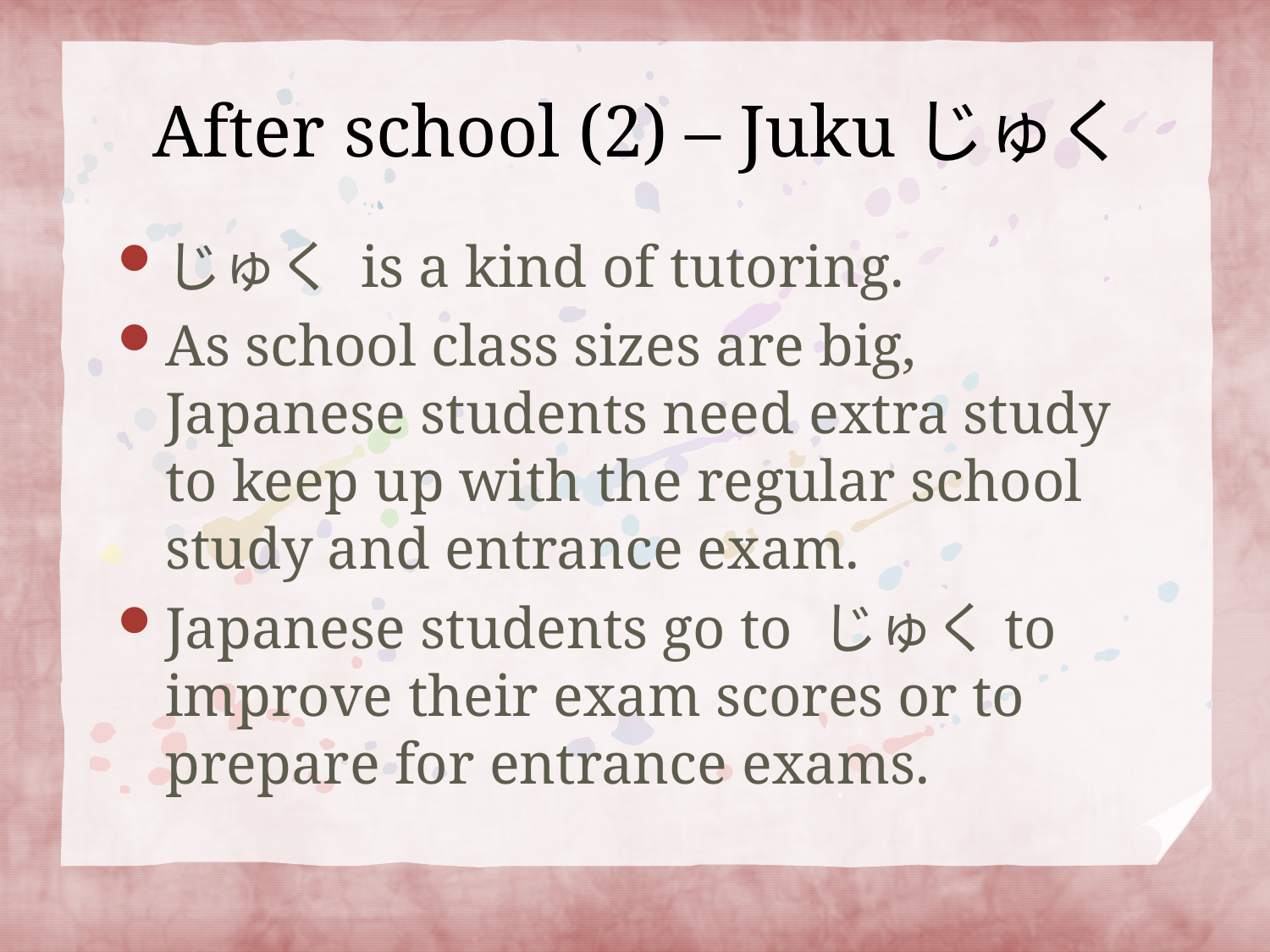

# After school (2) – Jukuじゅく
じゅく is a kind of tutoring.
As school class sizes are big, Japanese students need extra study to keep up with the regular school study and entrance exam.
Japanese students go to じゅくto improve their exam scores or to prepare for entrance exams.